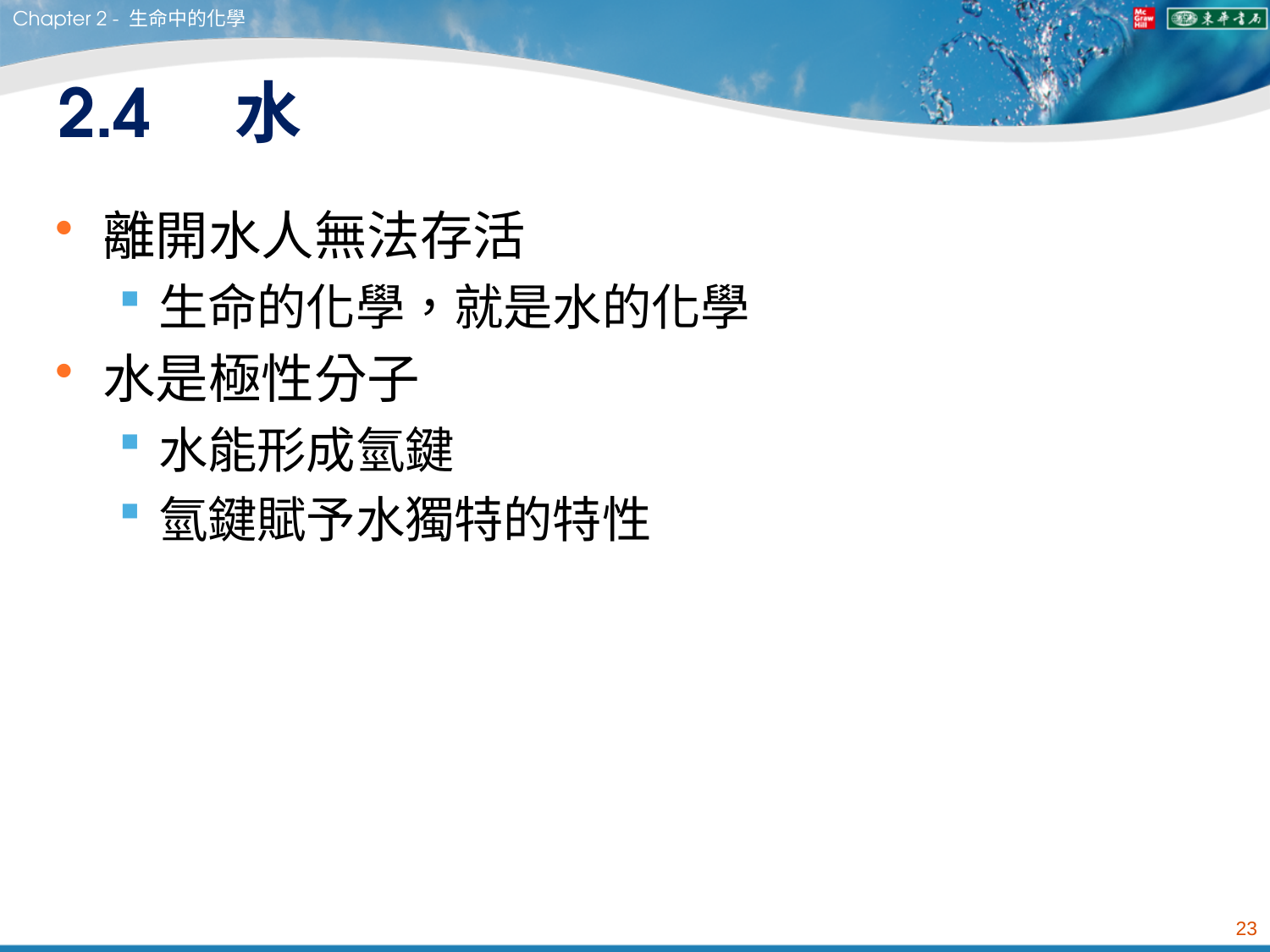

Chapter 2 - 生命中的化學
# 2.4　水
離開水人無法存活
生命的化學，就是水的化學
水是極性分子
水能形成氫鍵
氫鍵賦予水獨特的特性
23